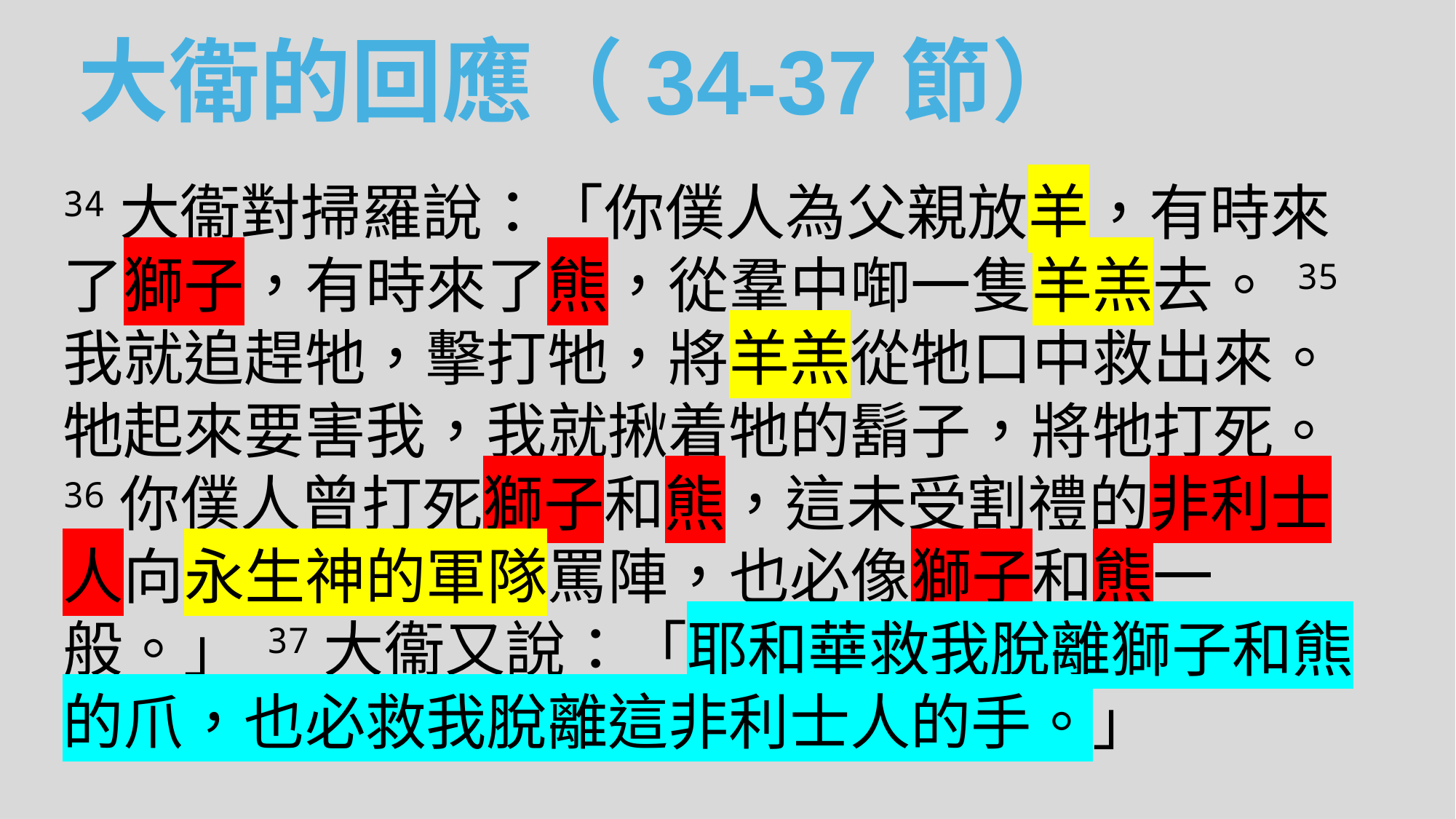

大衛的回應（34-37節）

34大衞對掃羅說：「你僕人為父親放羊，有時來了獅子，有時來了熊，從羣中啣一隻羊羔去。 35我就追趕牠，擊打牠，將羊羔從牠口中救出來。牠起來要害我，我就揪着牠的鬍子，將牠打死。36你僕人曾打死獅子和熊，這未受割禮的非利士人向永生神的軍隊罵陣，也必像獅子和熊一般。」 37大衞又說：「耶和華救我脫離獅子和熊的爪，也必救我脫離這非利士人的手。」